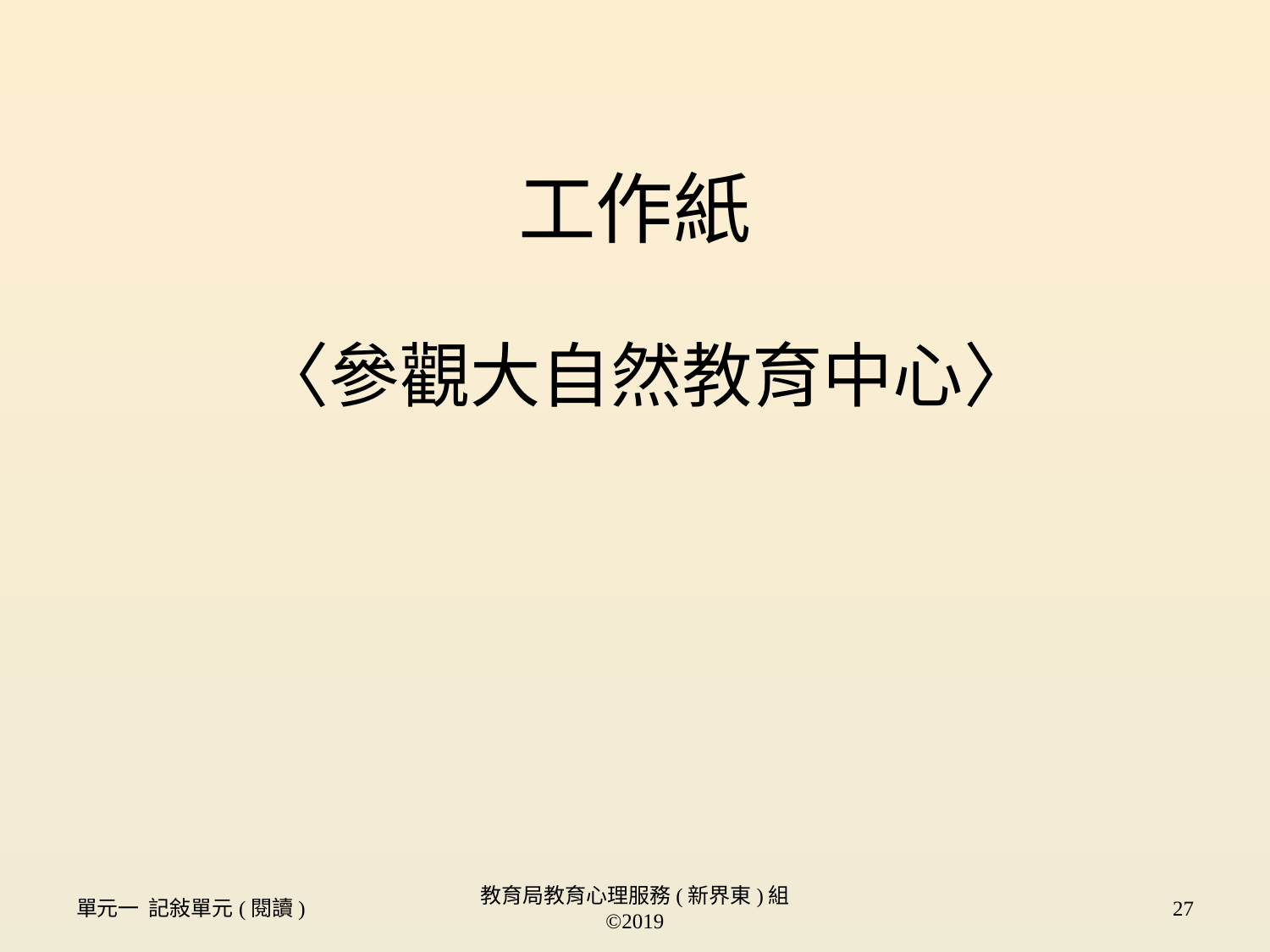

# 工作紙
〈參觀大自然教育中心〉
單元一  記敍單元(閱讀)
教育局教育心理服務(新界東)組 ©2019
27